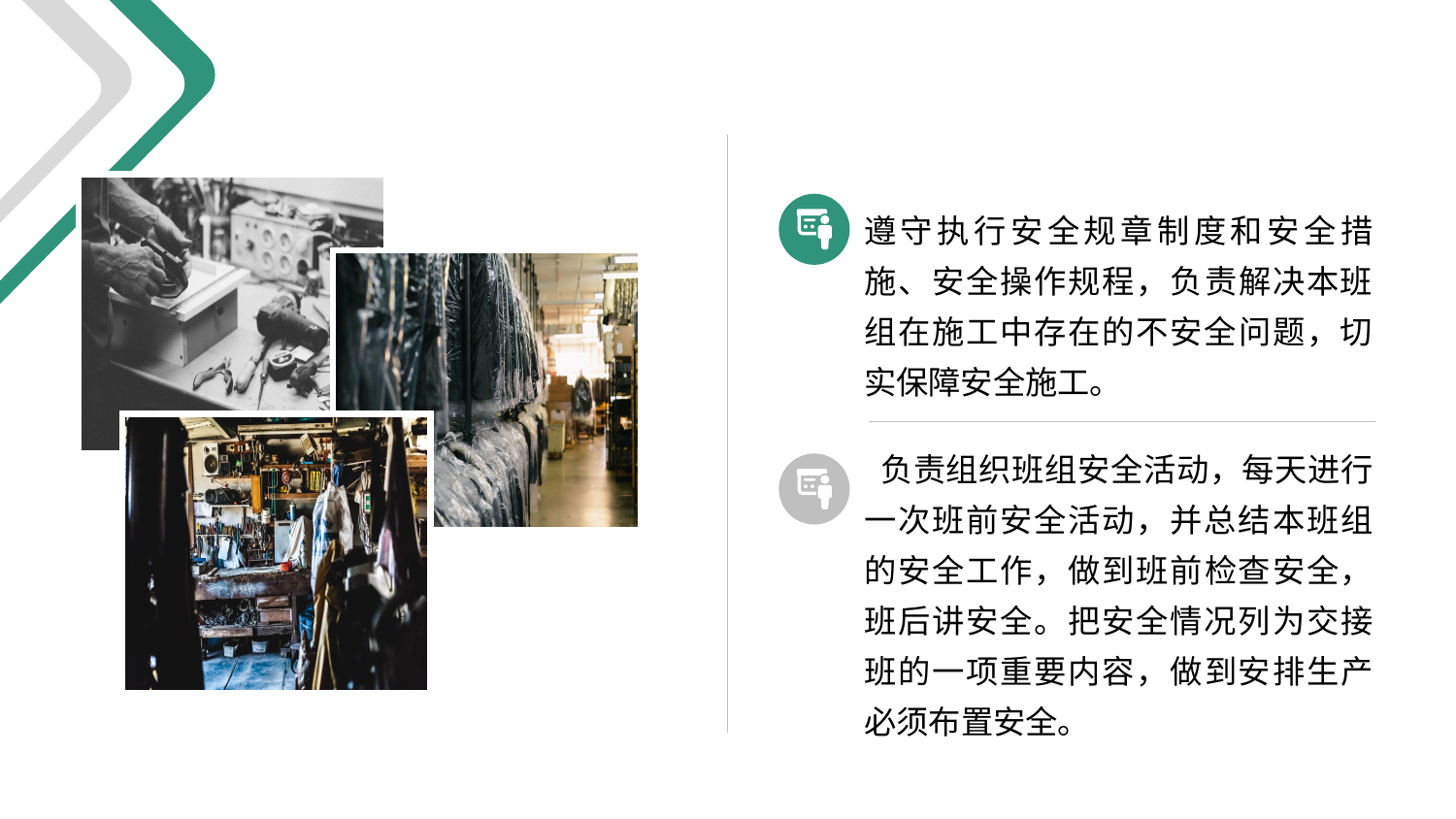

遵守执行安全规章制度和安全措施、安全操作规程，负责解决本班组在施工中存在的不安全问题，切实保障安全施工。

 负责组织班组安全活动，每天进行一次班前安全活动，并总结本班组的安全工作，做到班前检查安全，班后讲安全。把安全情况列为交接班的一项重要内容，做到安排生产必须布置安全。